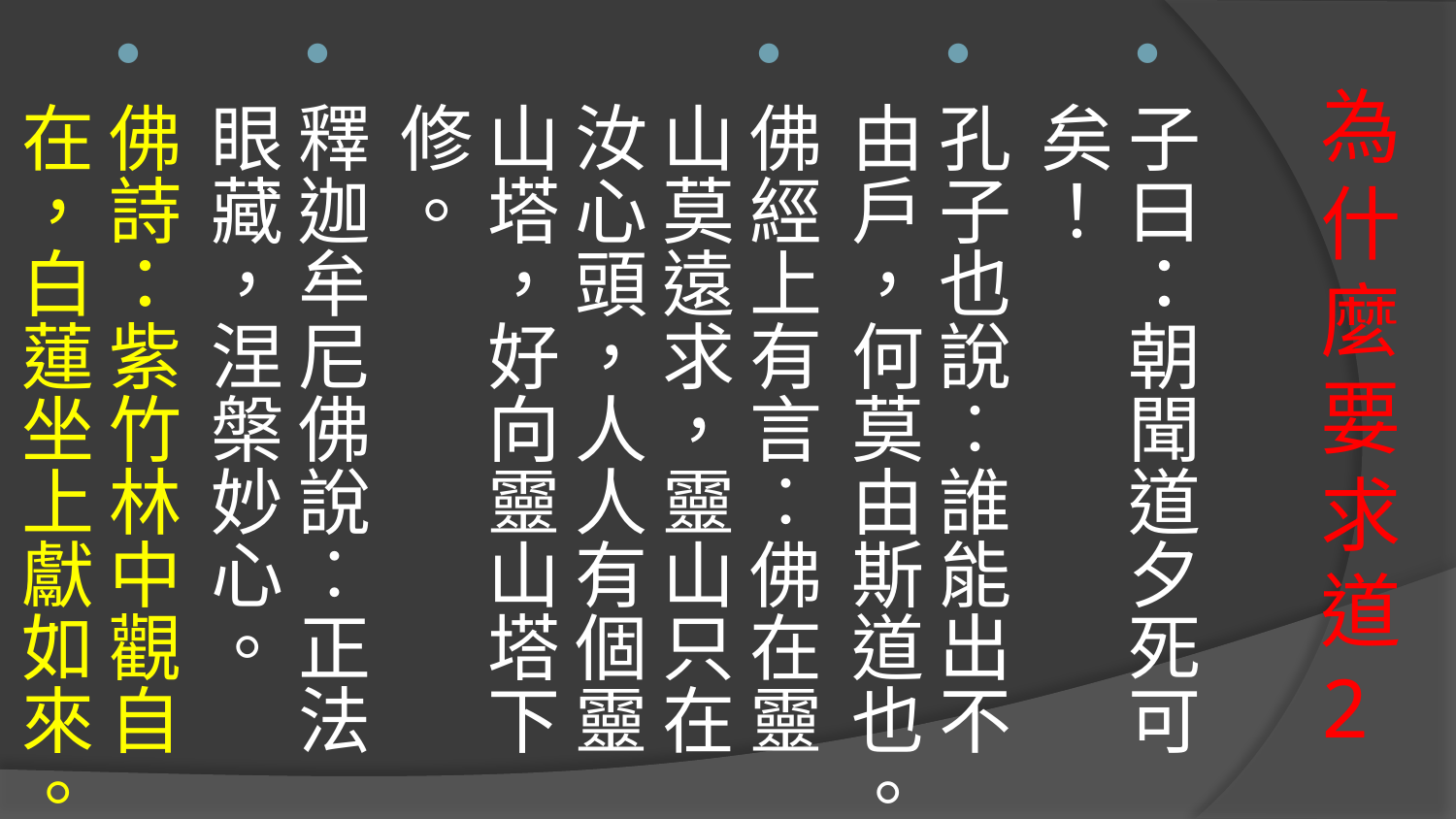

子曰：朝聞道夕死可矣！
孔子也說︰誰能出不由戶，何莫由斯道也。
佛經上有言︰佛在靈山莫遠求，靈山只在汝心頭，人人有個靈山塔，好向靈山塔下修。
釋迦牟尼佛說︰正法眼藏，涅槃妙心。
佛詩：紫竹林中觀自在，白蓮坐上獻如來。
# 為什麼要求道2